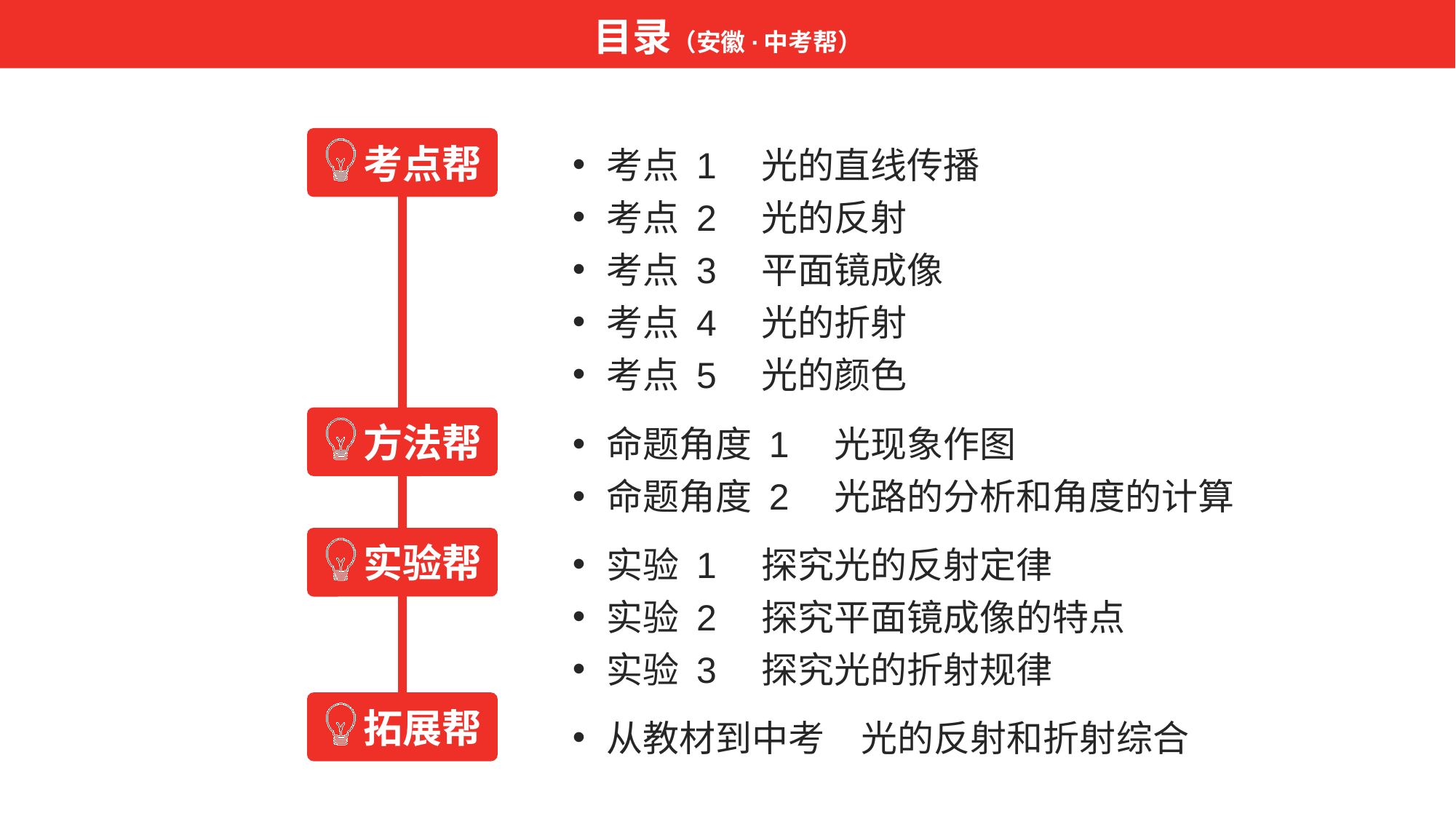

目录（安徽·中考帮）
考点帮

考点 1　光的直线传播
考点 2　光的反射
考点 3　平面镜成像
考点 4　光的折射
考点 5　光的颜色
方法帮

命题角度 1　光现象作图
命题角度 2　光路的分析和角度的计算
实验帮

实验 1　探究光的反射定律
实验 2　探究平面镜成像的特点
实验 3　探究光的折射规律
拓展帮

从教材到中考　光的反射和折射综合